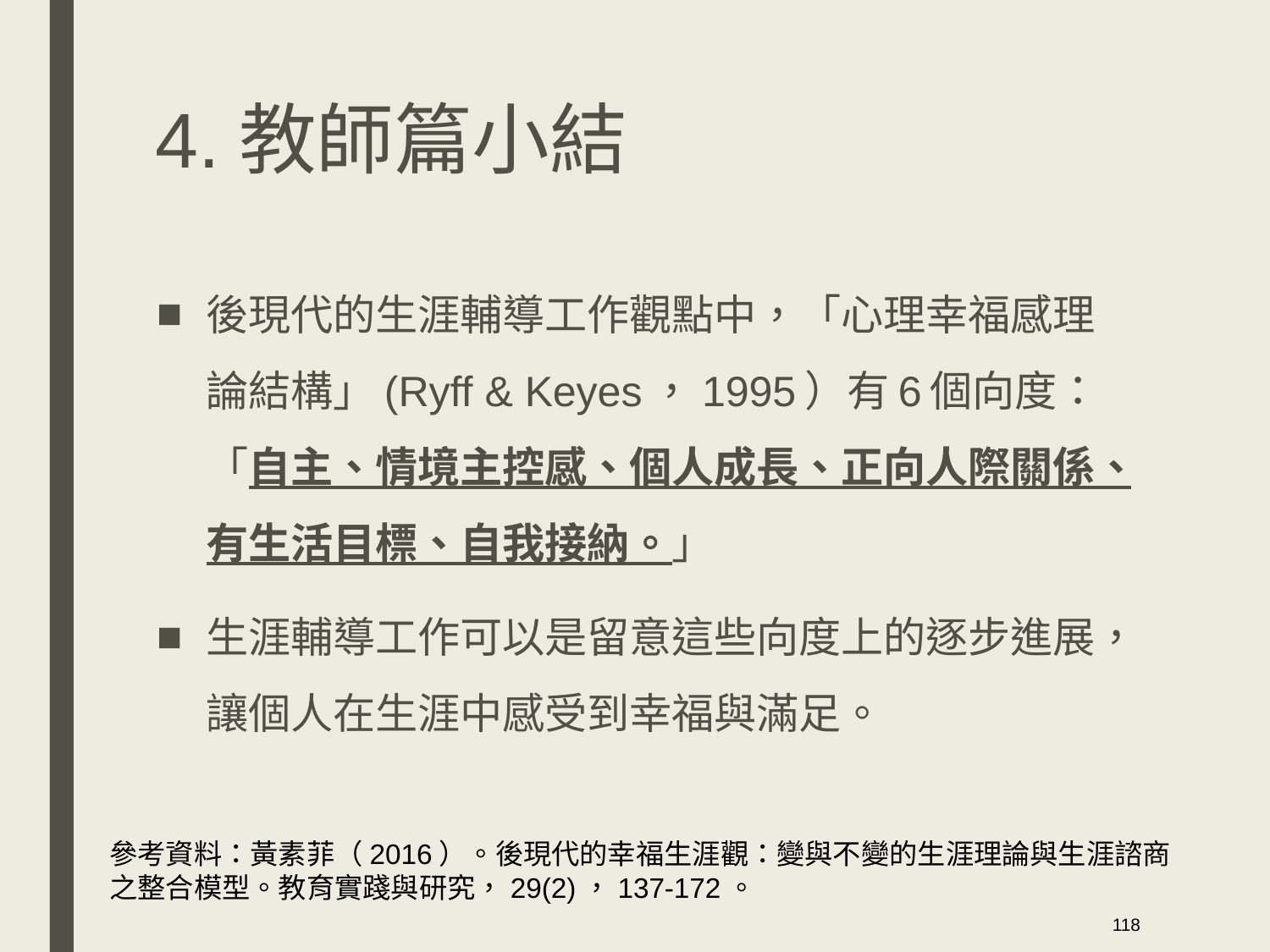

# 4.教師篇小結
後現代的生涯輔導工作觀點中，「心理幸福感理論結構」(Ryff & Keyes，1995）有6個向度：「自主、情境主控感、個人成長、正向人際關係、有生活目標、自我接納。」
生涯輔導工作可以是留意這些向度上的逐步進展，讓個人在生涯中感受到幸福與滿足。
參考資料：黃素菲（2016）。後現代的幸福生涯觀：變與不變的生涯理論與生涯諮商之整合模型。教育實踐與研究，29(2)，137-172。
118